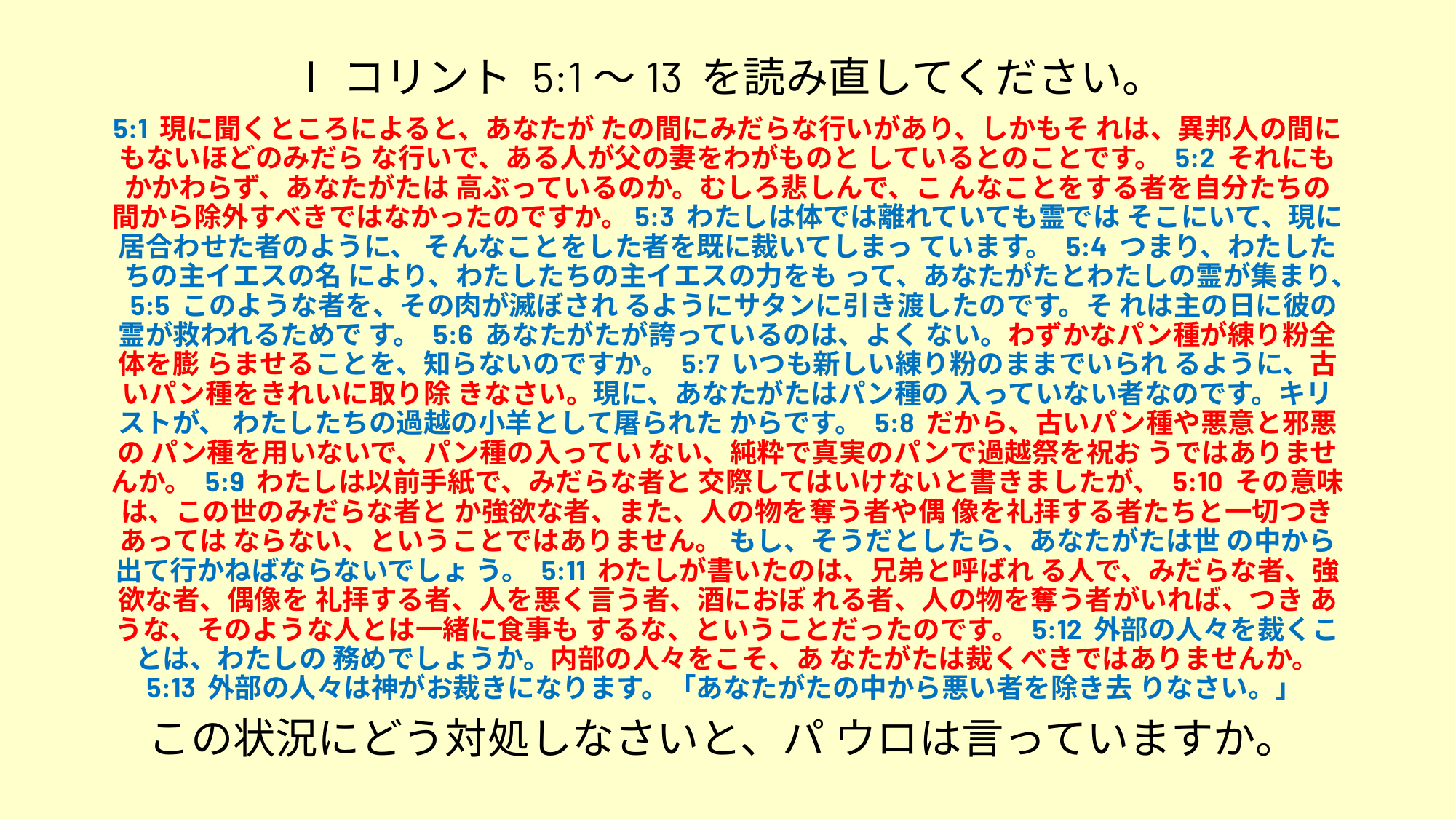

# Ⅰコリント 5:1～13 を読み直してください。 　 5:1 現に聞くところによると、あなたが たの間にみだらな行いがあり、しかもそ れは、異邦人の間にもないほどのみだら な行いで、ある人が父の妻をわがものと しているとのことです。 5:2 それにもかかわらず、あなたがたは 高ぶっているのか。むしろ悲しんで、こ んなことをする者を自分たちの間から除外すべきではなかったのですか。5:3 わたしは体では離れていても霊では そこにいて、現に居合わせた者のように、 そんなことをした者を既に裁いてしまっ ています。 5:4 つまり、わたしたちの主イエスの名 により、わたしたちの主イエスの力をも って、あなたがたとわたしの霊が集まり、 5:5 このような者を、その肉が滅ぼされ るようにサタンに引き渡したのです。そ れは主の日に彼の霊が救われるためで す。 5:6 あなたがたが誇っているのは、よく ない。わずかなパン種が練り粉全体を膨 らませることを、知らないのですか。 5:7 いつも新しい練り粉のままでいられ るように、古いパン種をきれいに取り除 きなさい。現に、あなたがたはパン種の 入っていない者なのです。キリストが、 わたしたちの過越の小羊として屠られた からです。 5:8 だから、古いパン種や悪意と邪悪の パン種を用いないで、パン種の入ってい ない、純粋で真実のパンで過越祭を祝お うではありませんか。 5:9 わたしは以前手紙で、みだらな者と 交際してはいけないと書きましたが、 5:10 その意味は、この世のみだらな者と か強欲な者、また、人の物を奪う者や偶 像を礼拝する者たちと一切つきあっては ならない、ということではありません。 もし、そうだとしたら、あなたがたは世 の中から出て行かねばならないでしょ う。 5:11 わたしが書いたのは、兄弟と呼ばれ る人で、みだらな者、強欲な者、偶像を 礼拝する者、人を悪く言う者、酒におぼ れる者、人の物を奪う者がいれば、つき あうな、そのような人とは一緒に食事も するな、ということだったのです。 5:12 外部の人々を裁くことは、わたしの 務めでしょうか。内部の人々をこそ、あ なたがたは裁くべきではありませんか。 5:13 外部の人々は神がお裁きになります。「あなたがたの中から悪い者を除き去 りなさい。」 　 この状況にどう対処しなさいと、パ ウロは言っていますか。